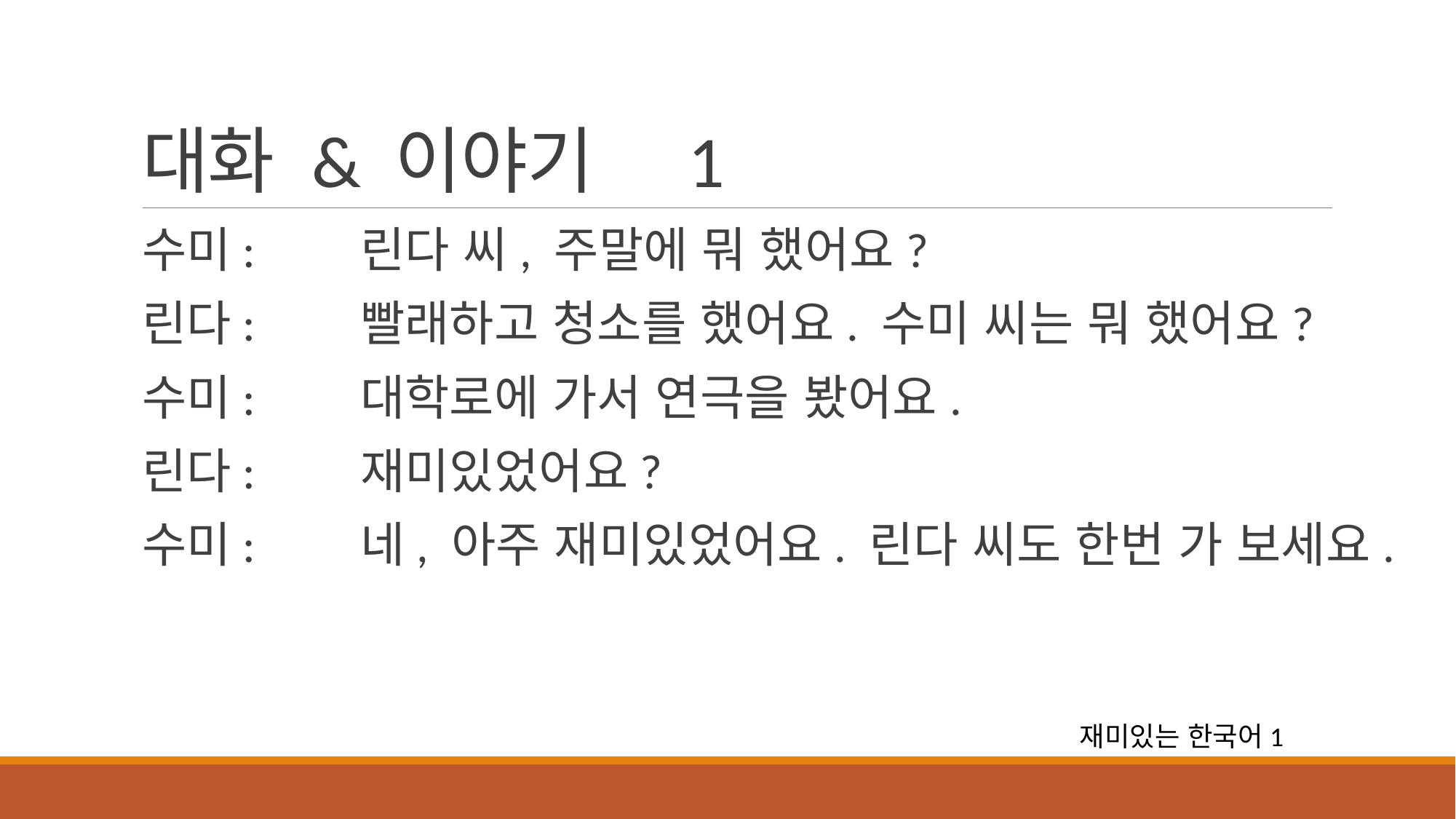

# 대화 & 이야기	1
수미:	린다 씨, 주말에 뭐 했어요?
린다:	빨래하고 청소를 했어요. 수미 씨는 뭐 했어요?
수미:	대학로에 가서 연극을 봤어요.
린다:	재미있었어요?
수미:	네, 아주 재미있었어요. 린다 씨도 한번 가 보세요.

재미있는 한국어1